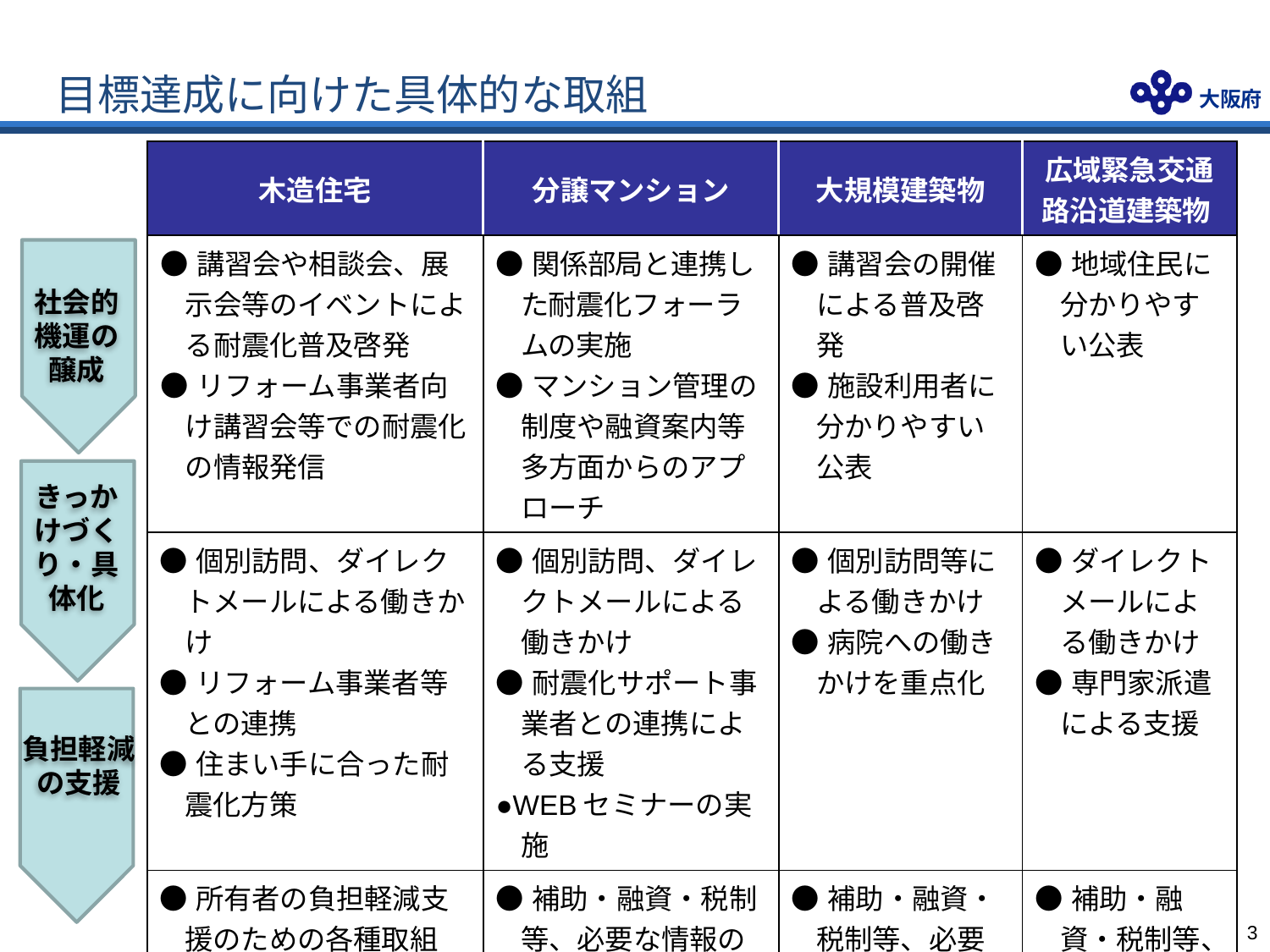

# 目標達成に向けた具体的な取組
| 木造住宅 | 分譲マンション | 大規模建築物 | 広域緊急交通路沿道建築物 |
| --- | --- | --- | --- |
| ●講習会や相談会、展示会等のイベントによる耐震化普及啓発 ●リフォーム事業者向け講習会等での耐震化の情報発信 | ●関係部局と連携した耐震化フォーラムの実施 ●マンション管理の制度や融資案内等多方面からのアプローチ | ●講習会の開催による普及啓発 ●施設利用者に分かりやすい公表 | ●地域住民に分かりやすい公表 |
| ●個別訪問、ダイレクトメールによる働きかけ ●リフォーム事業者等との連携 ●住まい手に合った耐震化方策 | ●個別訪問、ダイレクトメールによる働きかけ ●耐震化サポート事業者との連携による支援 ●WEBセミナーの実施 | ●個別訪問等による働きかけ ●病院への働きかけを重点化 | ●ダイレクトメールによる働きかけ ●専門家派遣による支援 |
| ●所有者の負担軽減支援のための各種取組 ● 「生命重視型」※改修の周知 　※倒壊の可能性は残るが少しでもリスクを減らす改修 | ●補助・融資・税制等、必要な情報の周知 | ●補助・融資・税制等、必要な情報の周知 | ●補助・融資・税制等、必要な情報の周知 |

社会的機運の醸成
きっかけづくり・具体化

負担軽減の支援

3